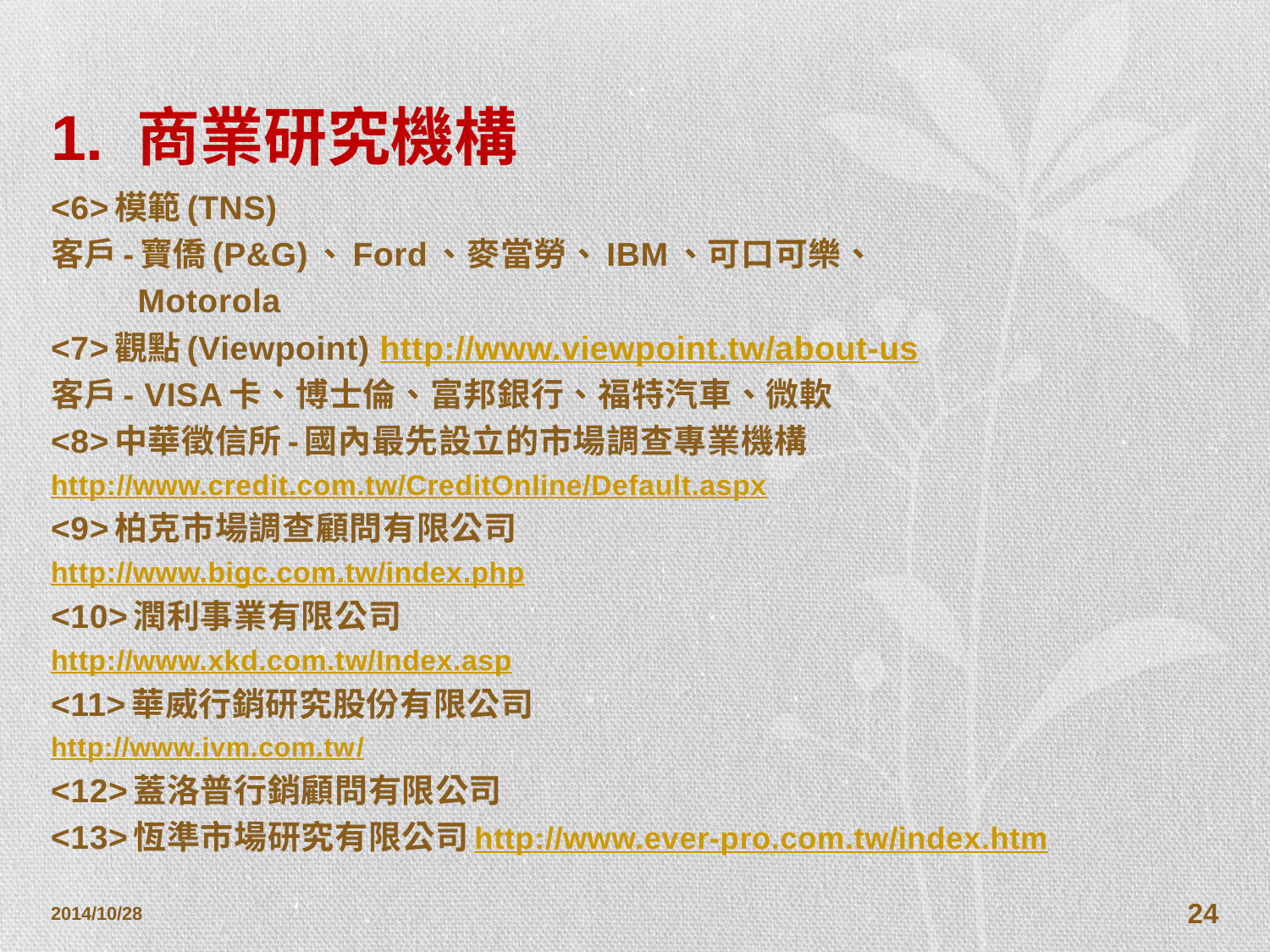

# 1. 商業研究機構
<6>模範(TNS)
客戶-寶僑(P&G)、Ford、麥當勞、IBM、可口可樂、
         Motorola
<7>觀點(Viewpoint) http://www.viewpoint.tw/about-us
客戶- VISA卡、博士倫、富邦銀行、福特汽車、微軟
<8>中華徵信所-國內最先設立的市場調查專業機構
http://www.credit.com.tw/CreditOnline/Default.aspx
<9>柏克市場調查顧問有限公司
http://www.bigc.com.tw/index.php
<10>潤利事業有限公司
http://www.xkd.com.tw/Index.asp
<11>華威行銷研究股份有限公司
http://www.ivm.com.tw/
<12>蓋洛普行銷顧問有限公司
<13>恆準市場研究有限公司http://www.ever-pro.com.tw/index.htm
2014/10/28
24